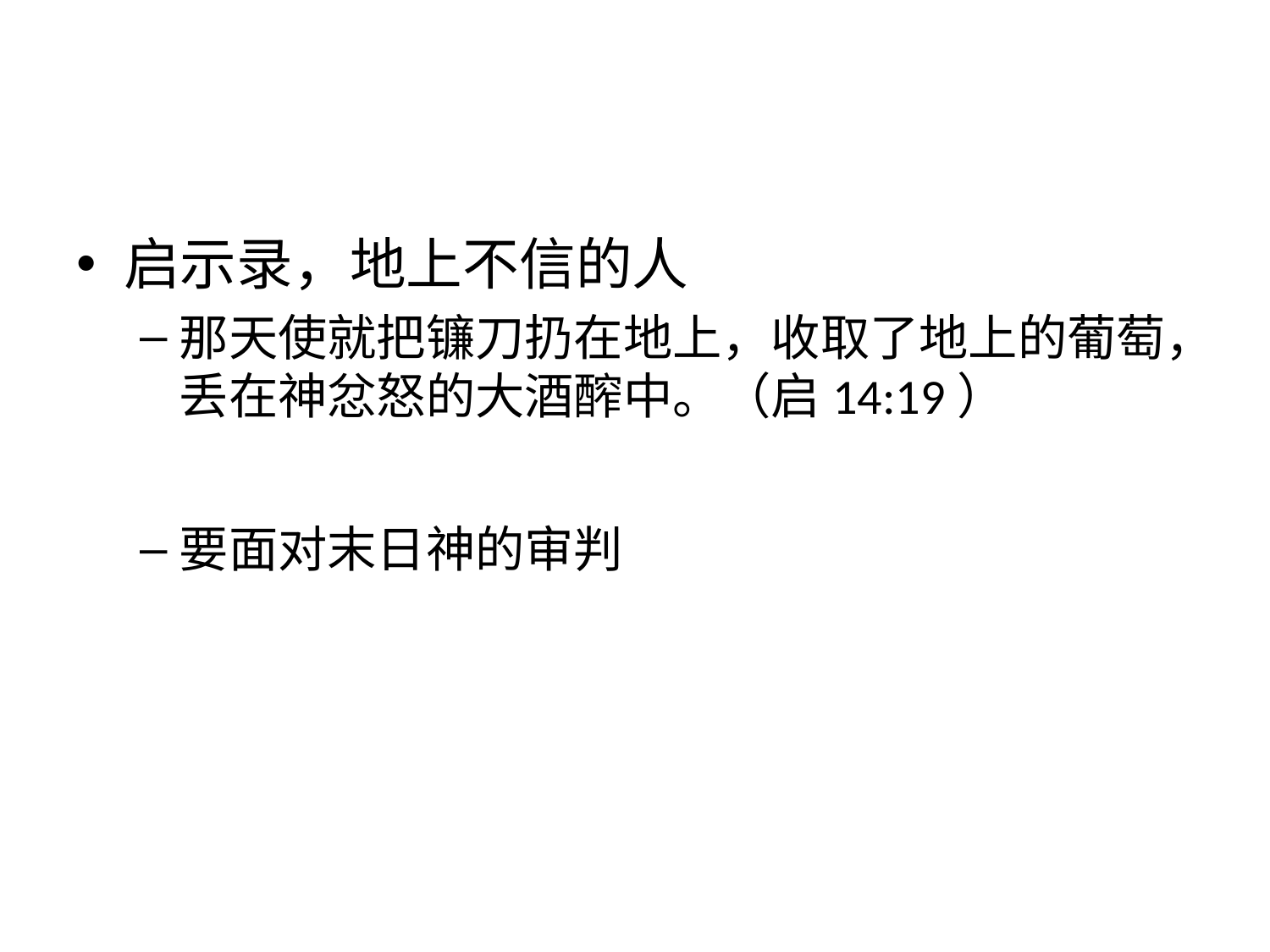

#
启示录，地上不信的人
那天使就把镰刀扔在地上，收取了地上的葡萄，丢在神忿怒的大酒醡中。（启14:19）

要面对末日神的审判